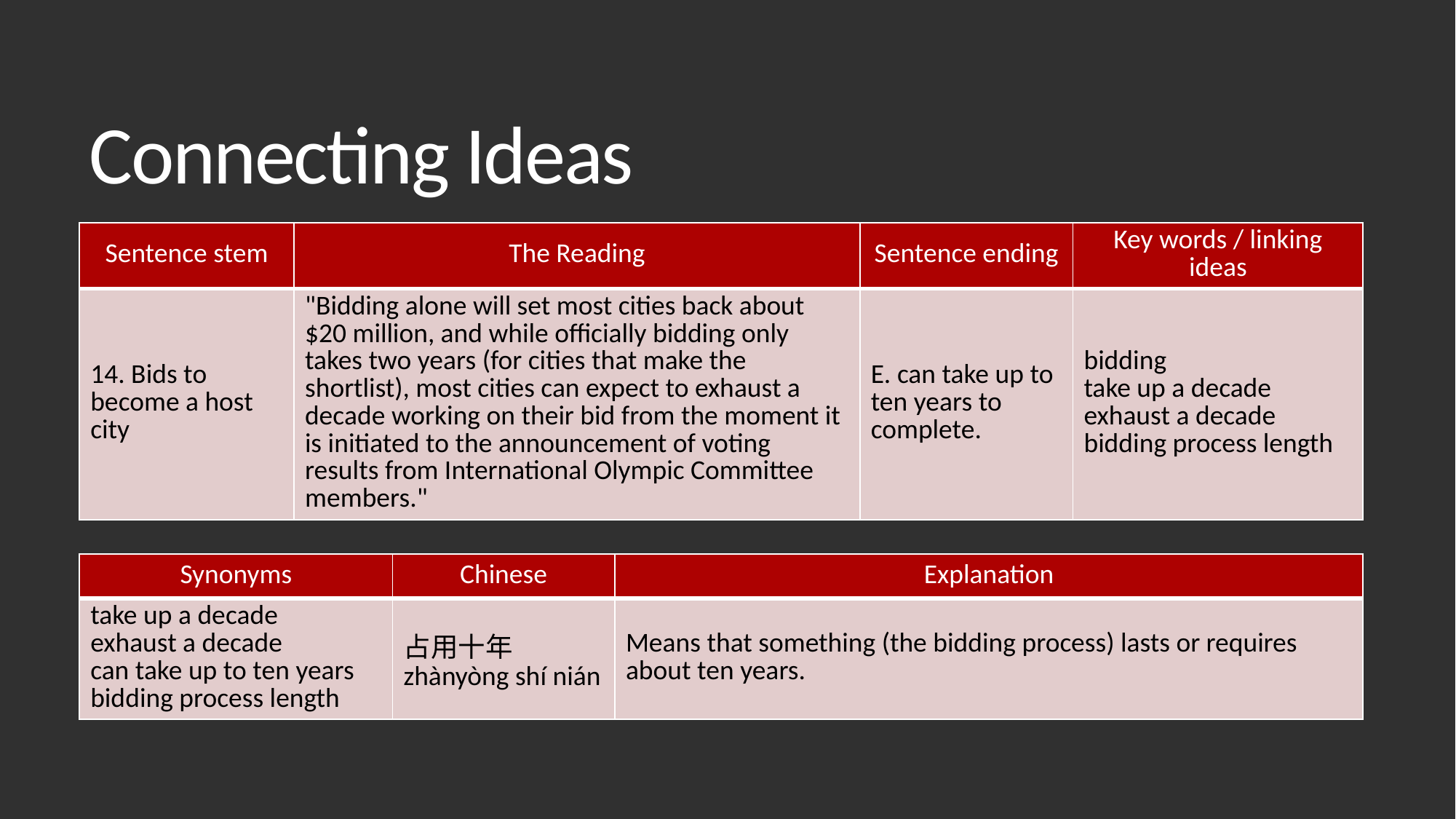

# Connecting Ideas
| Sentence stem | The Reading | Sentence ending | Key words / linking ideas |
| --- | --- | --- | --- |
| 14. Bids to become a host city | "Bidding alone will set most cities back about $20 million, and while officially bidding only takes two years (for cities that make the shortlist), most cities can expect to exhaust a decade working on their bid from the moment it is initiated to the announcement of voting results from International Olympic Committee members." | E. can take up to ten years to complete. | bidding take up a decade exhaust a decade bidding process length |
| Synonyms | Chinese | Explanation |
| --- | --- | --- |
| take up a decade exhaust a decade can take up to ten years bidding process length | 占用十年 zhànyòng shí nián | Means that something (the bidding process) lasts or requires about ten years. |